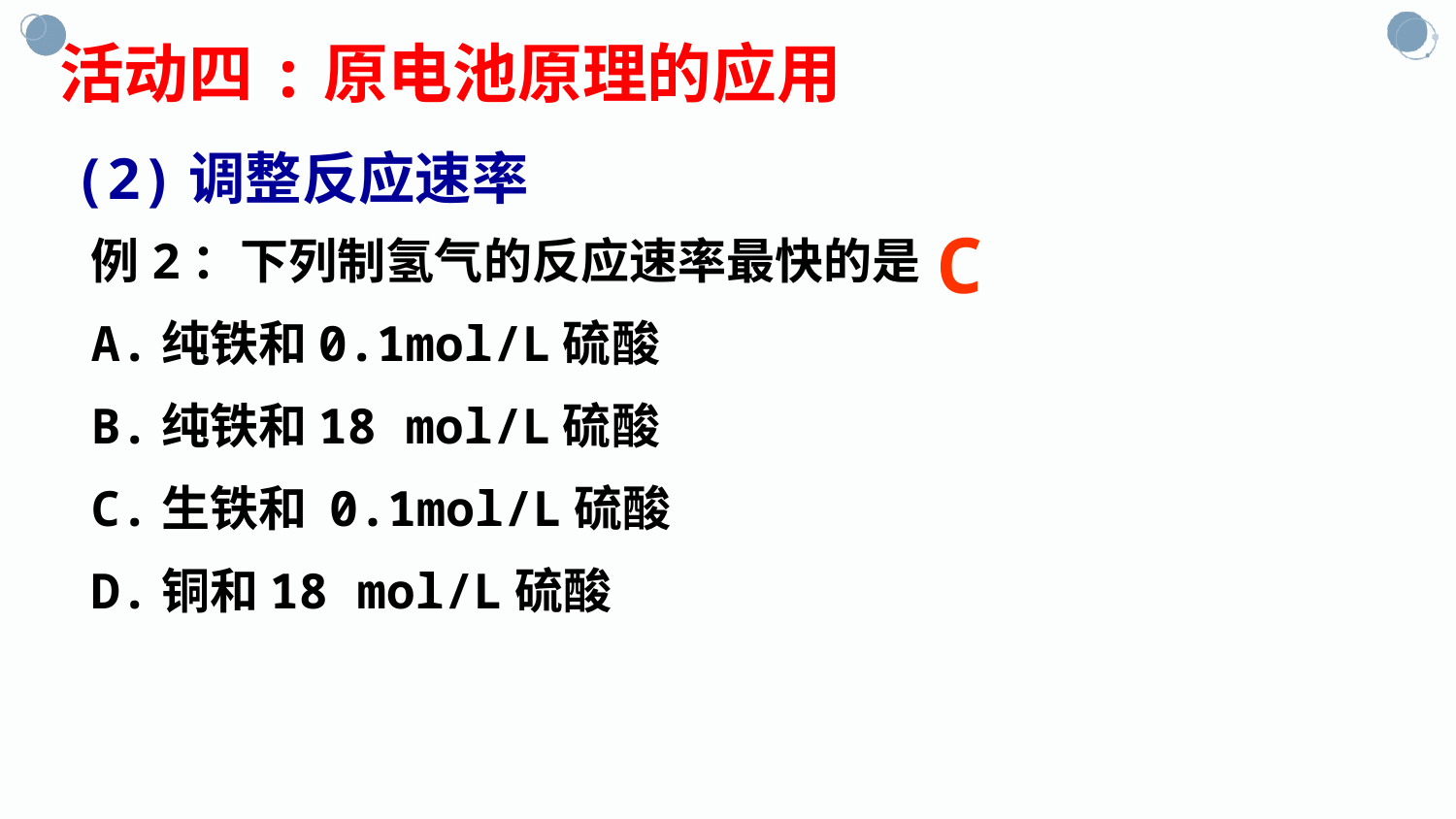

活动四:原电池原理的应用
(2)调整反应速率
C
例2：下列制氢气的反应速率最快的是
A.纯铁和0.1mol/L硫酸
B.纯铁和18 mol/L硫酸
C.生铁和 0.1mol/L硫酸
D.铜和18 mol/L硫酸